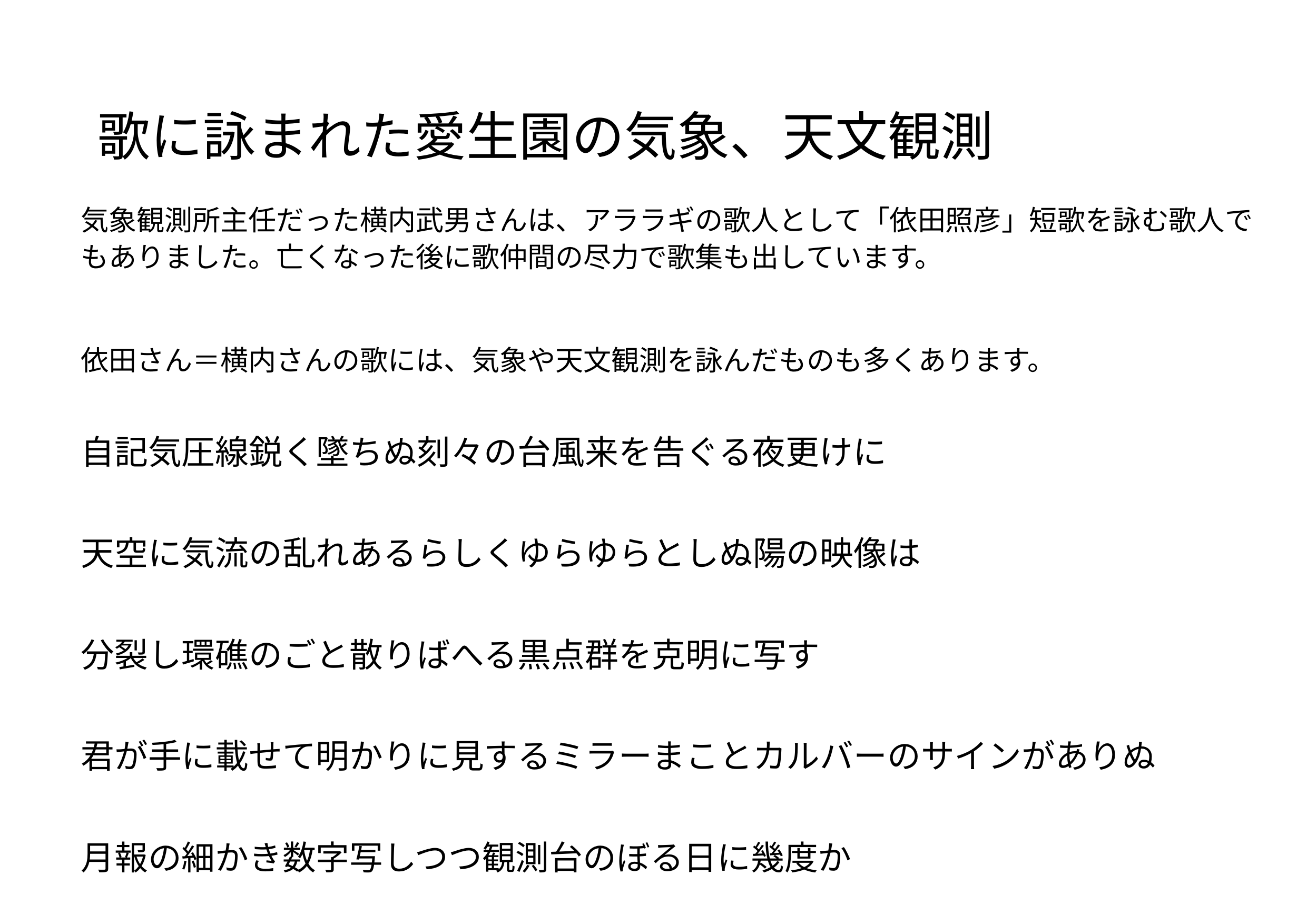

# 歌に詠まれた愛生園の気象、天文観測
気象観測所主任だった横内武男さんは、アララギの歌人として「依田照彦」短歌を詠む歌人でもありました。亡くなった後に歌仲間の尽力で歌集も出しています。

依田さん＝横内さんの歌には、気象や天文観測を詠んだものも多くあります。

自記気圧線鋭く墜ちぬ刻々の台風来を告ぐる夜更けに

天空に気流の乱れあるらしくゆらゆらとしぬ陽の映像は

分裂し環礁のごと散りばへる黒点群を克明に写す

君が手に載せて明かりに見するミラーまことカルバーのサインがありぬ

月報の細かき数字写しつつ観測台のぼる日に幾度か